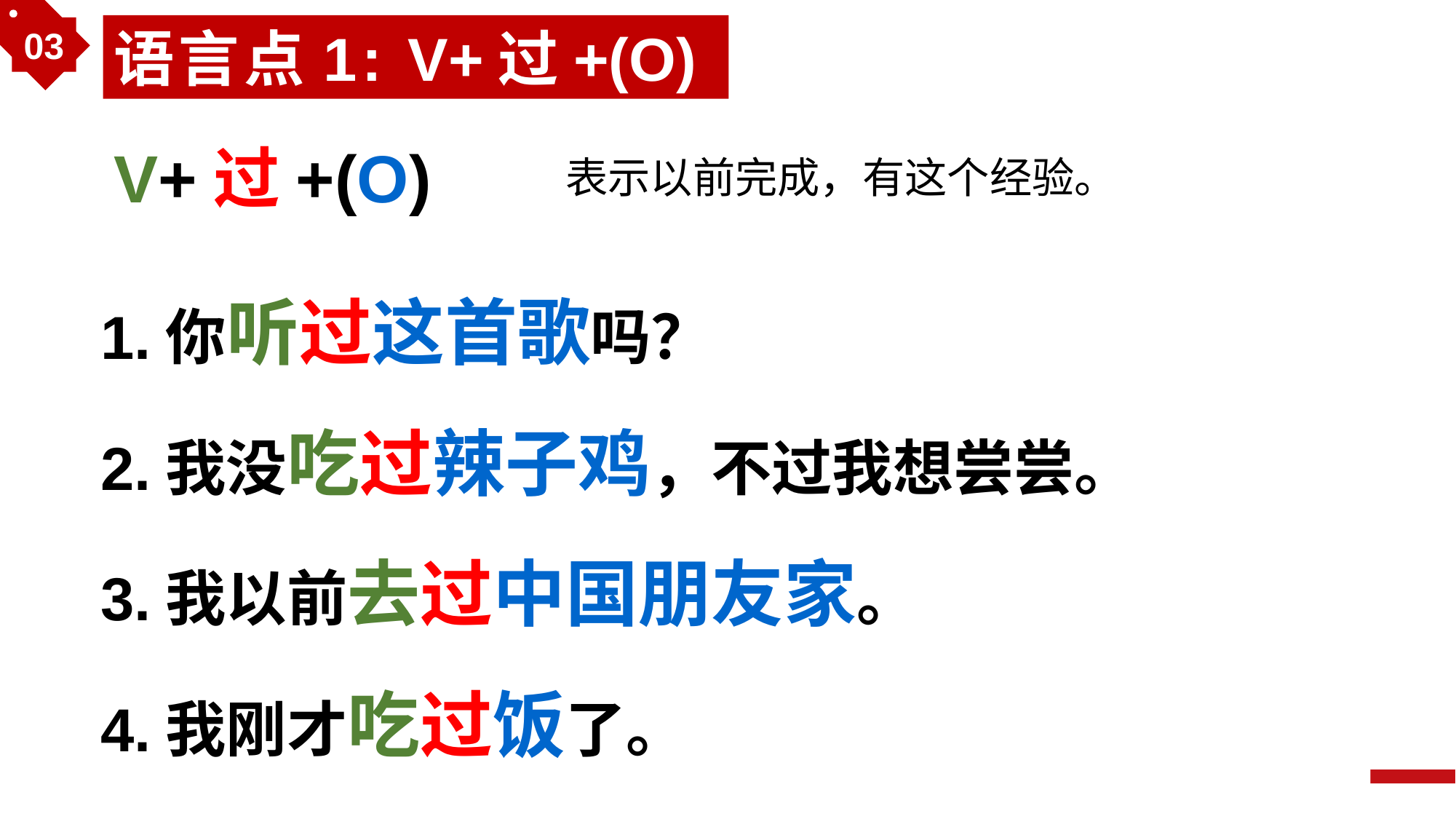

03
语言点1: V+过+(O)
V+过+(O)
表示以前完成，有这个经验。
1.你听过这首歌吗？
2.我没吃过辣子鸡，不过我想尝尝。
3.我以前去过中国朋友家。
4.我刚才吃过饭了。